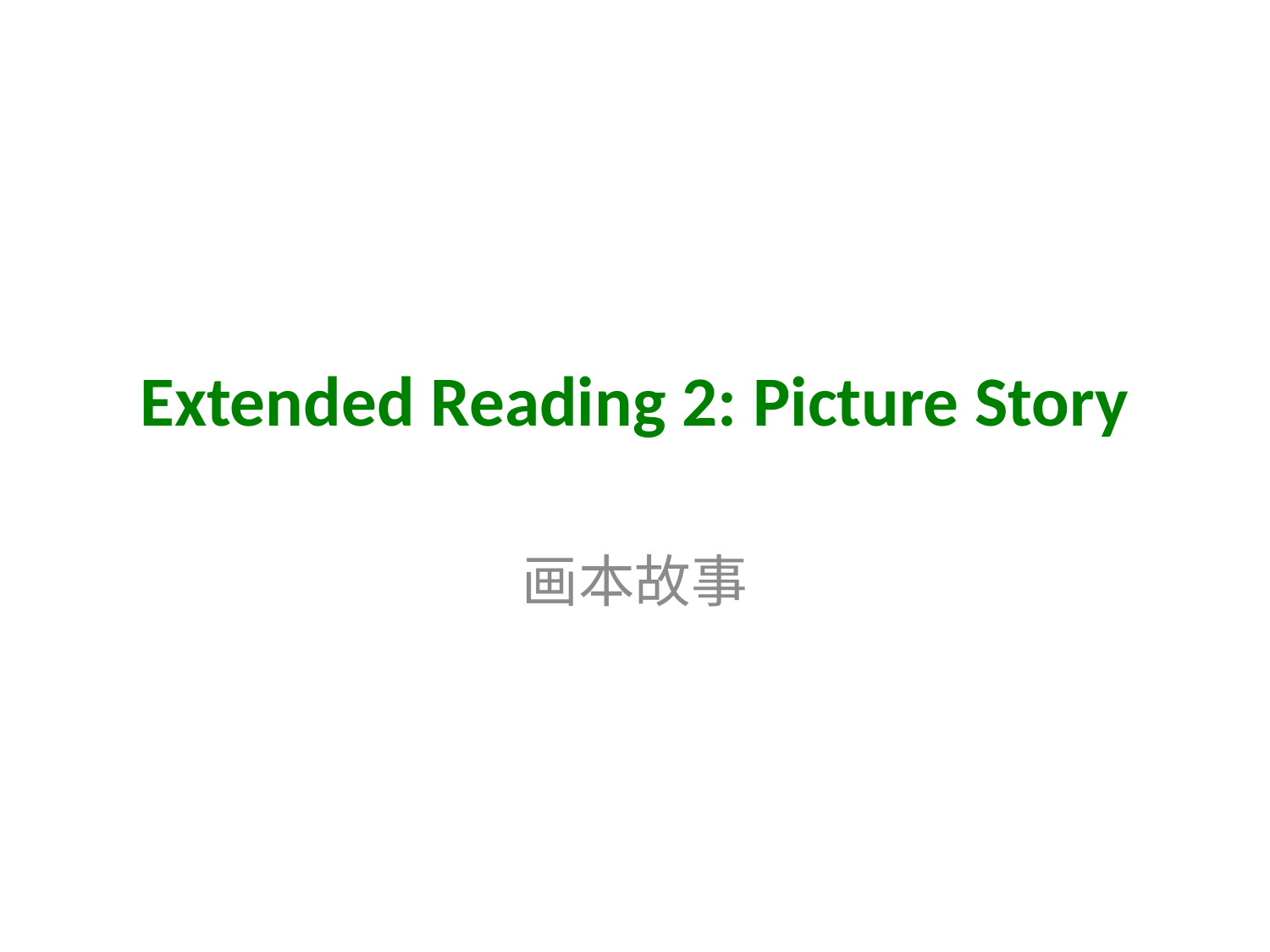

# Extended Reading 2: Picture Story
画本故事